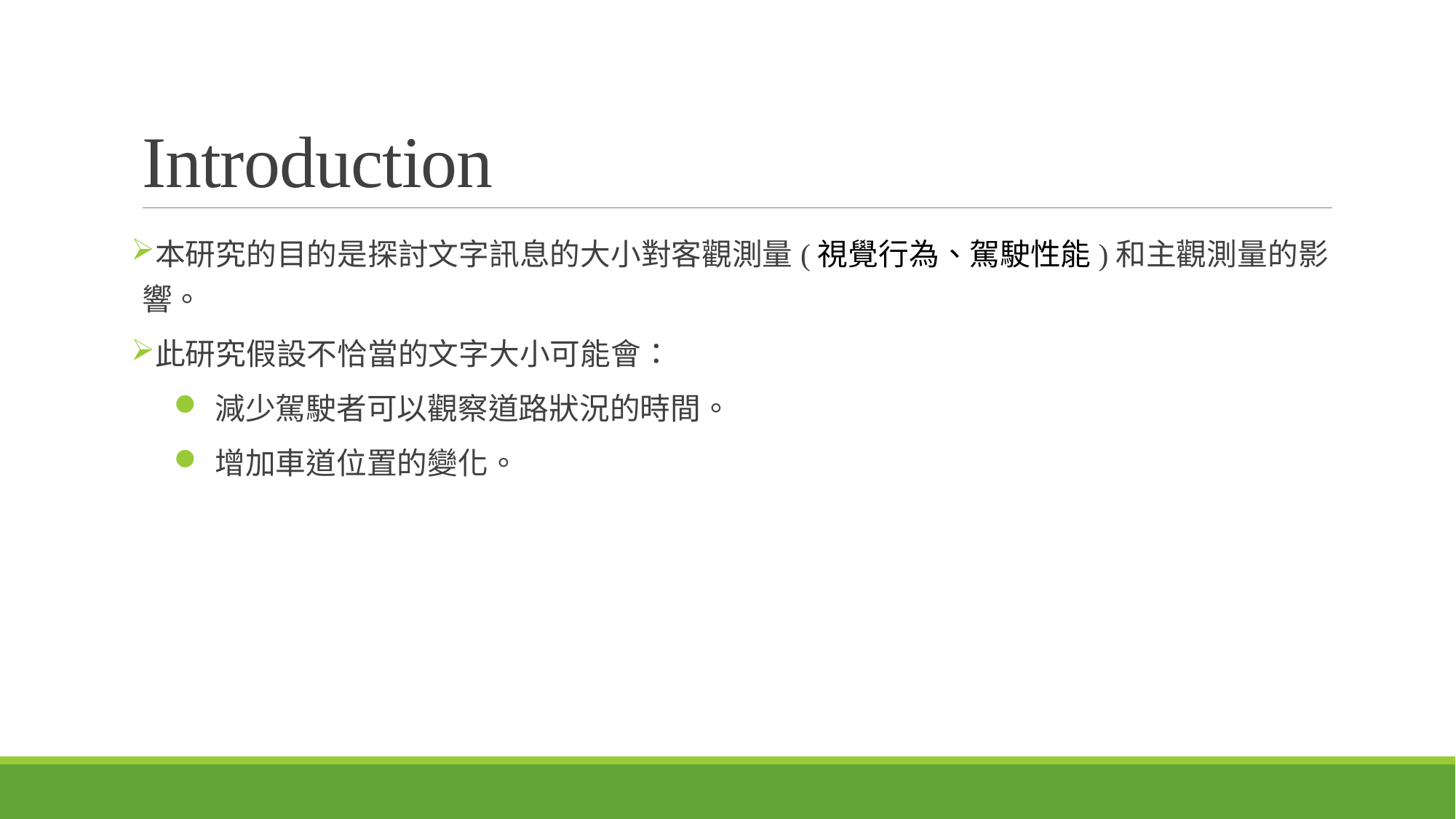

# Introduction
本研究的目的是探討文字訊息的大小對客觀測量(視覺行為、駕駛性能)和主觀測量的影響。
此研究假設不恰當的文字大小可能會：
減少駕駛者可以觀察道路狀況的時間。
增加車道位置的變化。